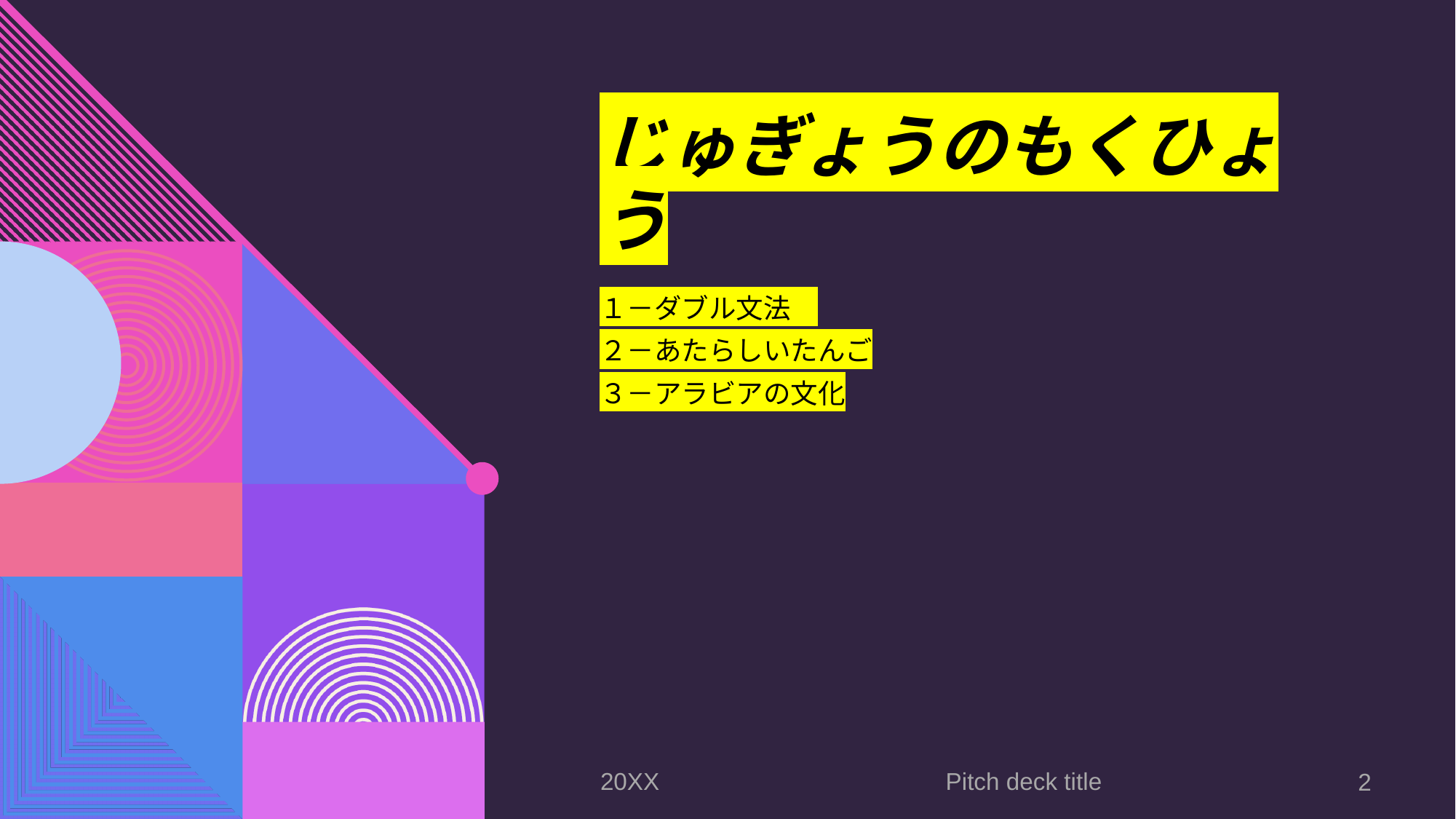

# じゅぎょうのもくひょう
１－ダブル文法
２－あたらしいたんご
３－アラビアの文化

Pitch deck title
20XX
2